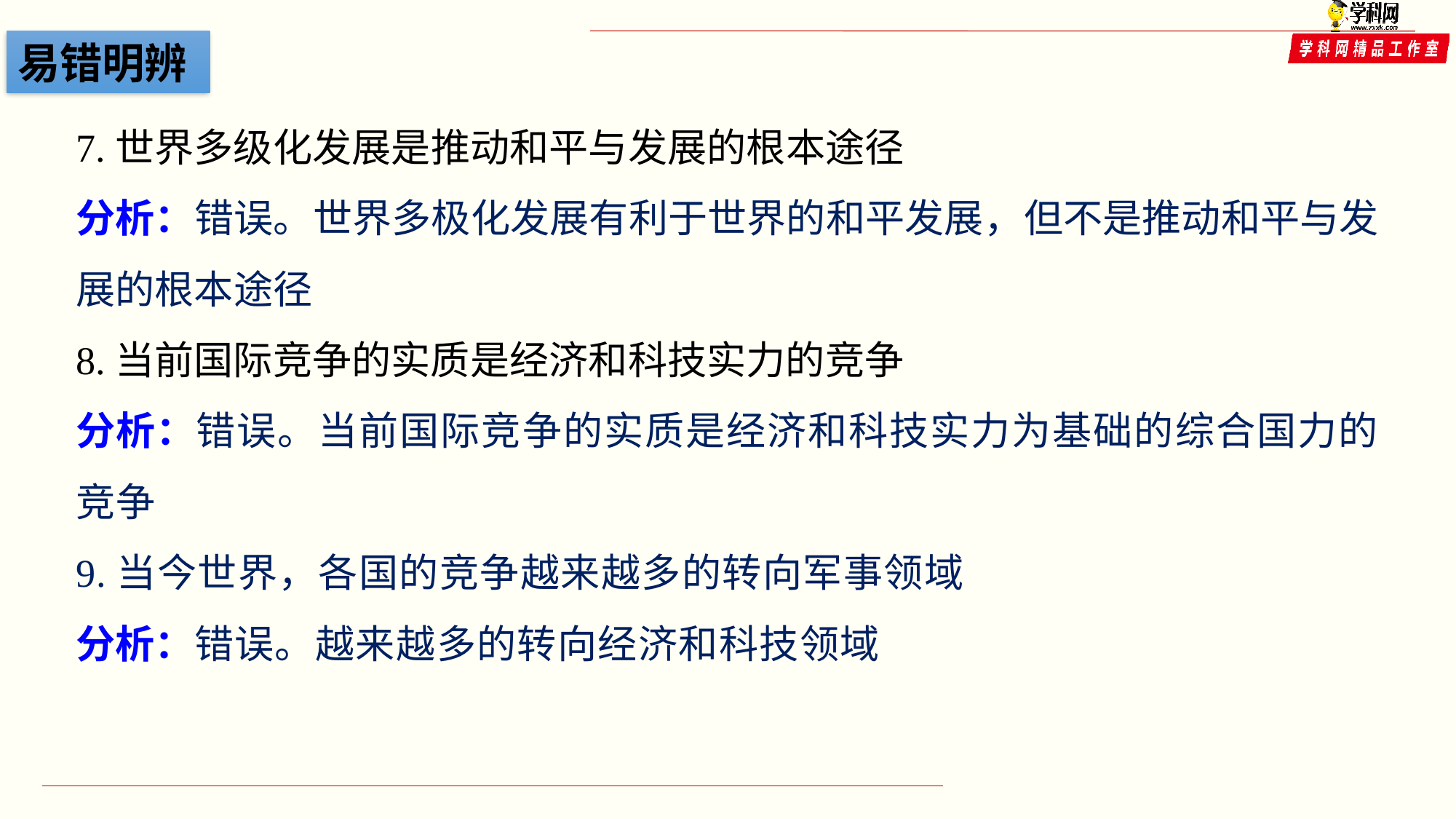

易错明辨
7.世界多级化发展是推动和平与发展的根本途径
分析：错误。世界多极化发展有利于世界的和平发展，但不是推动和平与发展的根本途径
8.当前国际竞争的实质是经济和科技实力的竞争
分析：错误。当前国际竞争的实质是经济和科技实力为基础的综合国力的竞争
9.当今世界，各国的竞争越来越多的转向军事领域
分析：错误。越来越多的转向经济和科技领域